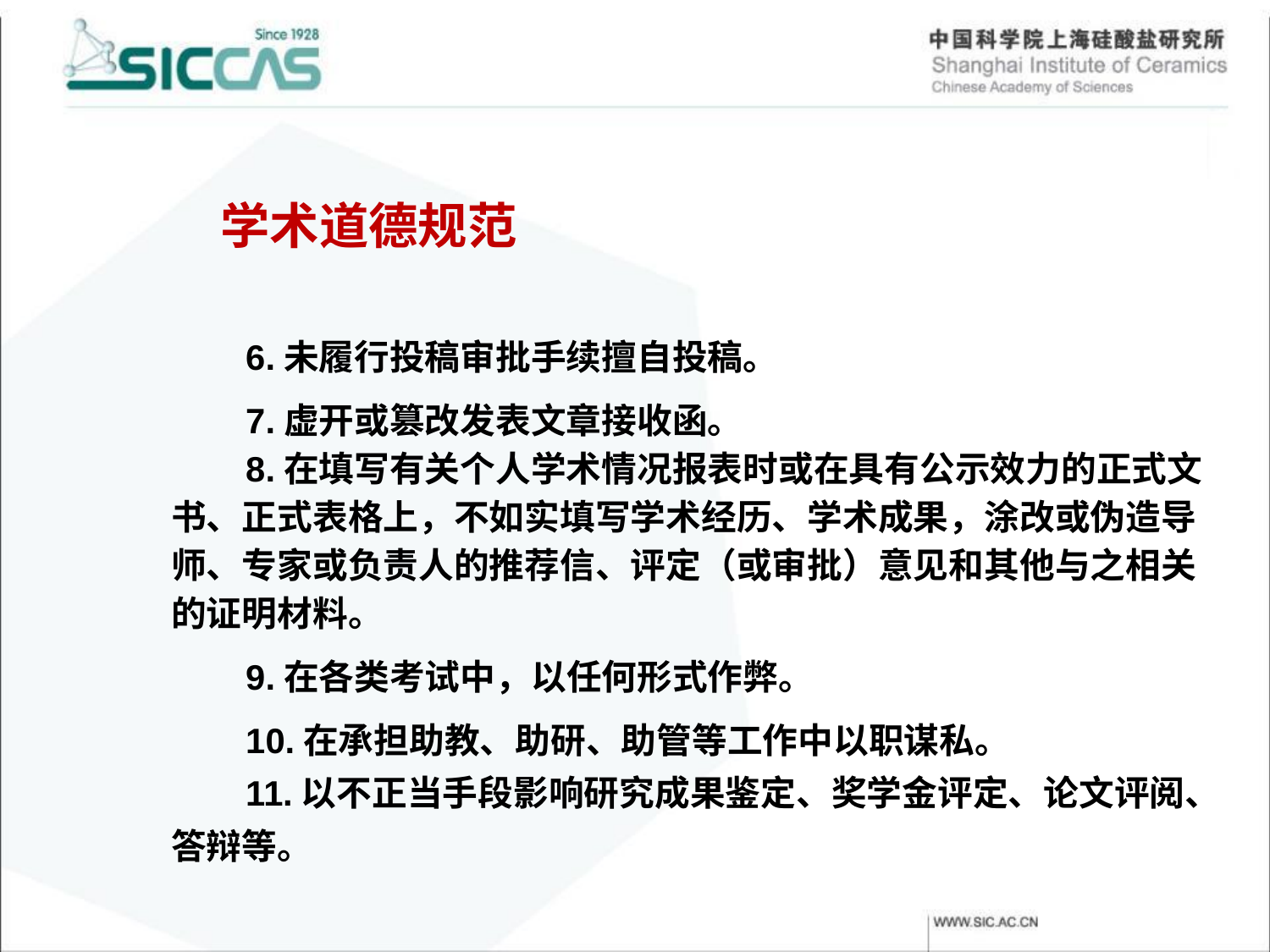

学术道德规范
6.未履行投稿审批手续擅自投稿。
7.虚开或篡改发表文章接收函。
8.在填写有关个人学术情况报表时或在具有公示效力的正式文书、正式表格上，不如实填写学术经历、学术成果，涂改或伪造导师、专家或负责人的推荐信、评定（或审批）意见和其他与之相关的证明材料。
9.在各类考试中，以任何形式作弊。
10.在承担助教、助研、助管等工作中以职谋私。
11.以不正当手段影响研究成果鉴定、奖学金评定、论文评阅、答辩等。